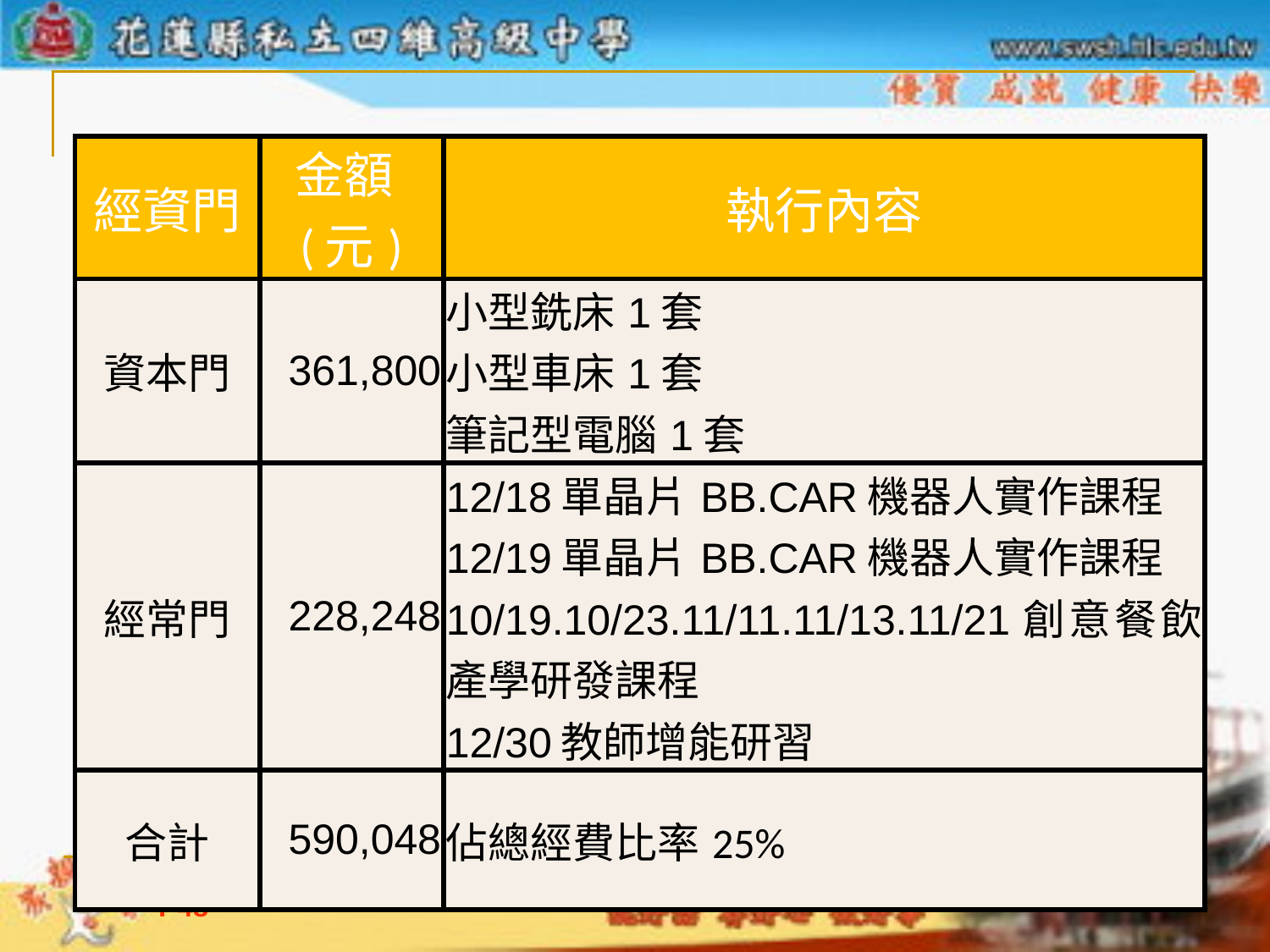

| 經資門 | 金額(元) | 執行內容 |
| --- | --- | --- |
| 資本門 | 361,800 | 小型銑床1套 小型車床1套 筆記型電腦1套 |
| 經常門 | 228,248 | 12/18單晶片BB.CAR機器人實作課程 12/19單晶片BB.CAR機器人實作課程 10/19.10/23.11/11.11/13.11/21創意餐飲產學研發課程 12/30教師增能研習 |
| 合計 | 590,048 | 佔總經費比率25% |
P48